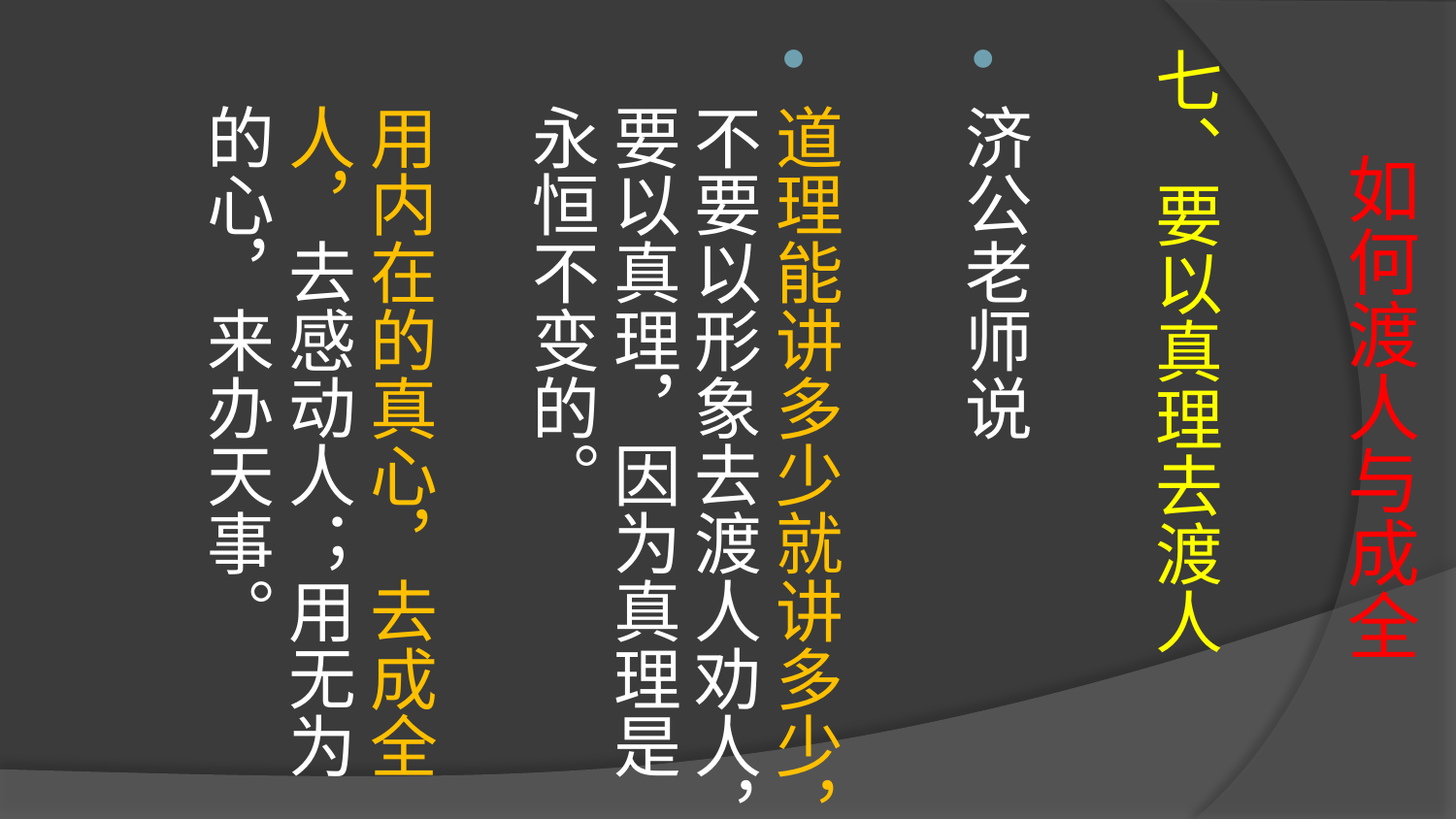

# 如何渡人与成全
七、要以真理去渡人

济公老师说

道理能讲多少就讲多少，不要以形象去渡人劝人，要以真理，因为真理是永恒不变的。 　
用内在的真心，去成全人，去感动人；用无为的心，来办天事。